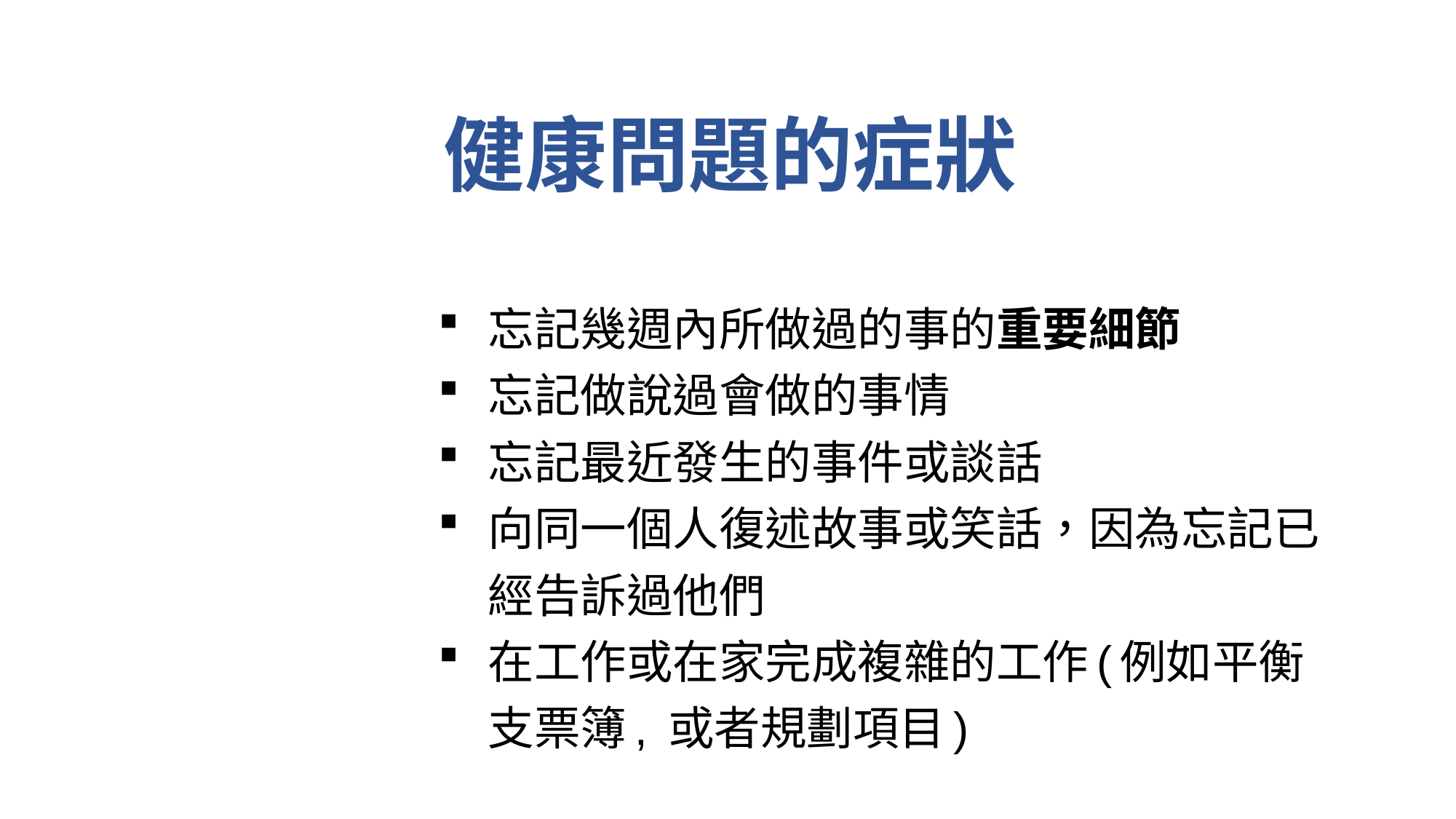

# 健康問題的症狀
忘記幾週內所做過的事的重要細節
忘記做說過會做的事情
忘記最近發生的事件或談話
向同一個人復述故事或笑話，因為忘記已經告訴過他們
在工作或在家完成複雜的工作(例如平衡支票簿, 或者規劃項目)